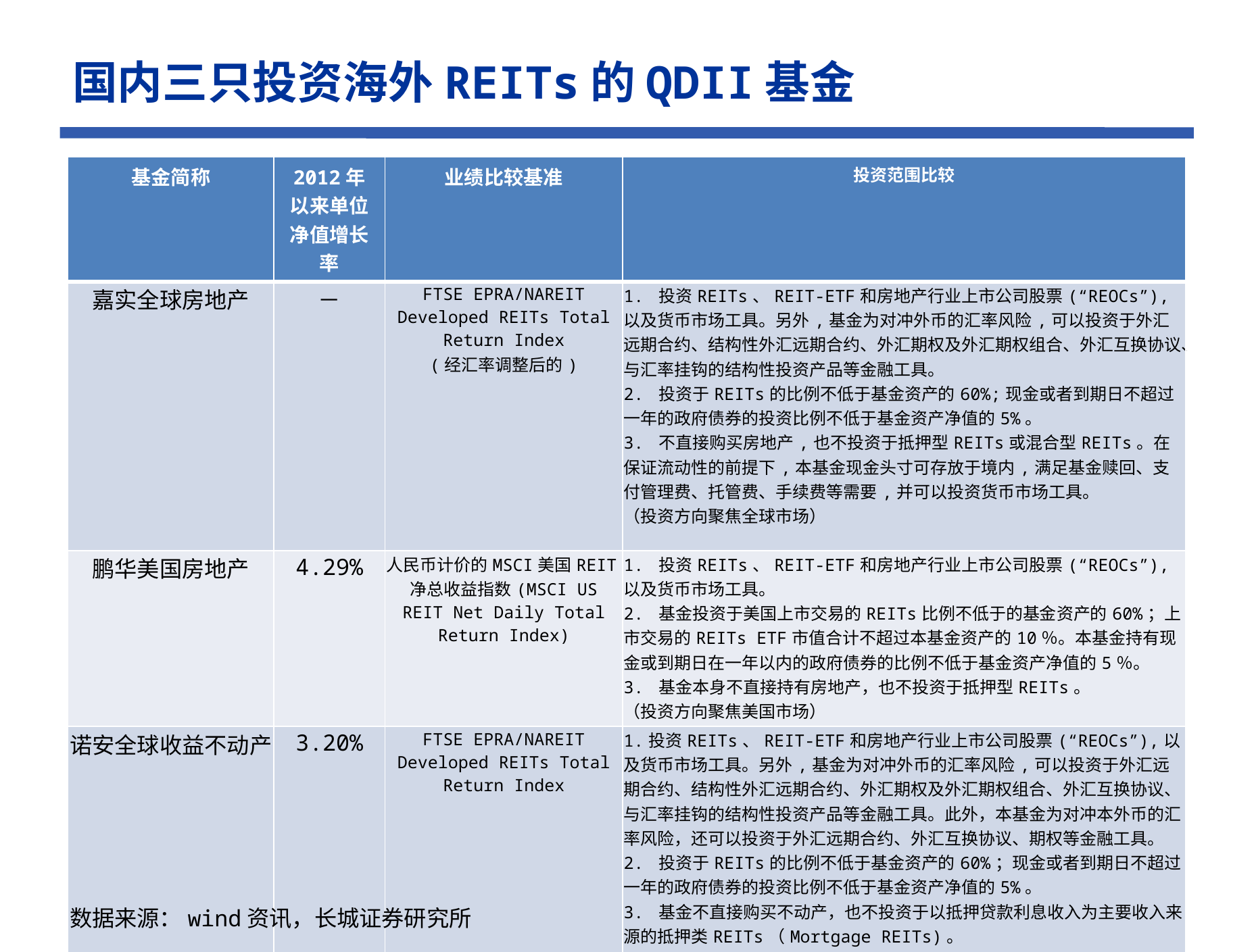

# 国内三只投资海外REITs的QDII基金
| 基金简称 | 2012年以来单位净值增长率 | 业绩比较基准 | 投资范围比较 |
| --- | --- | --- | --- |
| 嘉实全球房地产 | － | FTSE EPRA/NAREIT Developed REITs Total Return Index (经汇率调整后的) | 1. 投资REITs、REIT-ETF和房地产行业上市公司股票(“REOCs”),以及货币市场工具。另外,基金为对冲外币的汇率风险,可以投资于外汇远期合约、结构性外汇远期合约、外汇期权及外汇期权组合、外汇互换协议、与汇率挂钩的结构性投资产品等金融工具。 2. 投资于REITs的比例不低于基金资产的60%;现金或者到期日不超过一年的政府债券的投资比例不低于基金资产净值的5%。 3. 不直接购买房地产,也不投资于抵押型REITs或混合型REITs。在保证流动性的前提下,本基金现金头寸可存放于境内,满足基金赎回、支付管理费、托管费、手续费等需要,并可以投资货币市场工具。 （投资方向聚焦全球市场） |
| 鹏华美国房地产 | 4.29% | 人民币计价的MSCI美国REIT净总收益指数(MSCI US REIT Net Daily Total Return Index) | 1. 投资REITs、REIT-ETF和房地产行业上市公司股票(“REOCs”),以及货币市场工具。 2. 基金投资于美国上市交易的REITs比例不低于的基金资产的60%；上市交易的REITs ETF市值合计不超过本基金资产的10％。本基金持有现金或到期日在一年以内的政府债券的比例不低于基金资产净值的5％。 3. 基金本身不直接持有房地产，也不投资于抵押型REITs。 （投资方向聚焦美国市场） |
| 诺安全球收益不动产 | 3.20% | FTSE EPRA/NAREIT Developed REITs Total Return Index | 1.投资REITs、REIT-ETF和房地产行业上市公司股票(“REOCs”),以及货币市场工具。另外,基金为对冲外币的汇率风险,可以投资于外汇远期合约、结构性外汇远期合约、外汇期权及外汇期权组合、外汇互换协议、与汇率挂钩的结构性投资产品等金融工具。此外，本基金为对冲本外币的汇率风险，还可以投资于外汇远期合约、外汇互换协议、期权等金融工具。 2. 投资于REITs的比例不低于基金资产的60%；现金或者到期日不超过一年的政府债券的投资比例不低于基金资产净值的5%。 3. 基金不直接购买不动产，也不投资于以抵押贷款利息收入为主要收入来源的抵押类REITs（Mortgage REITs)。 （投资方向聚焦全球市场） |
数据来源：wind资讯，长城证券研究所